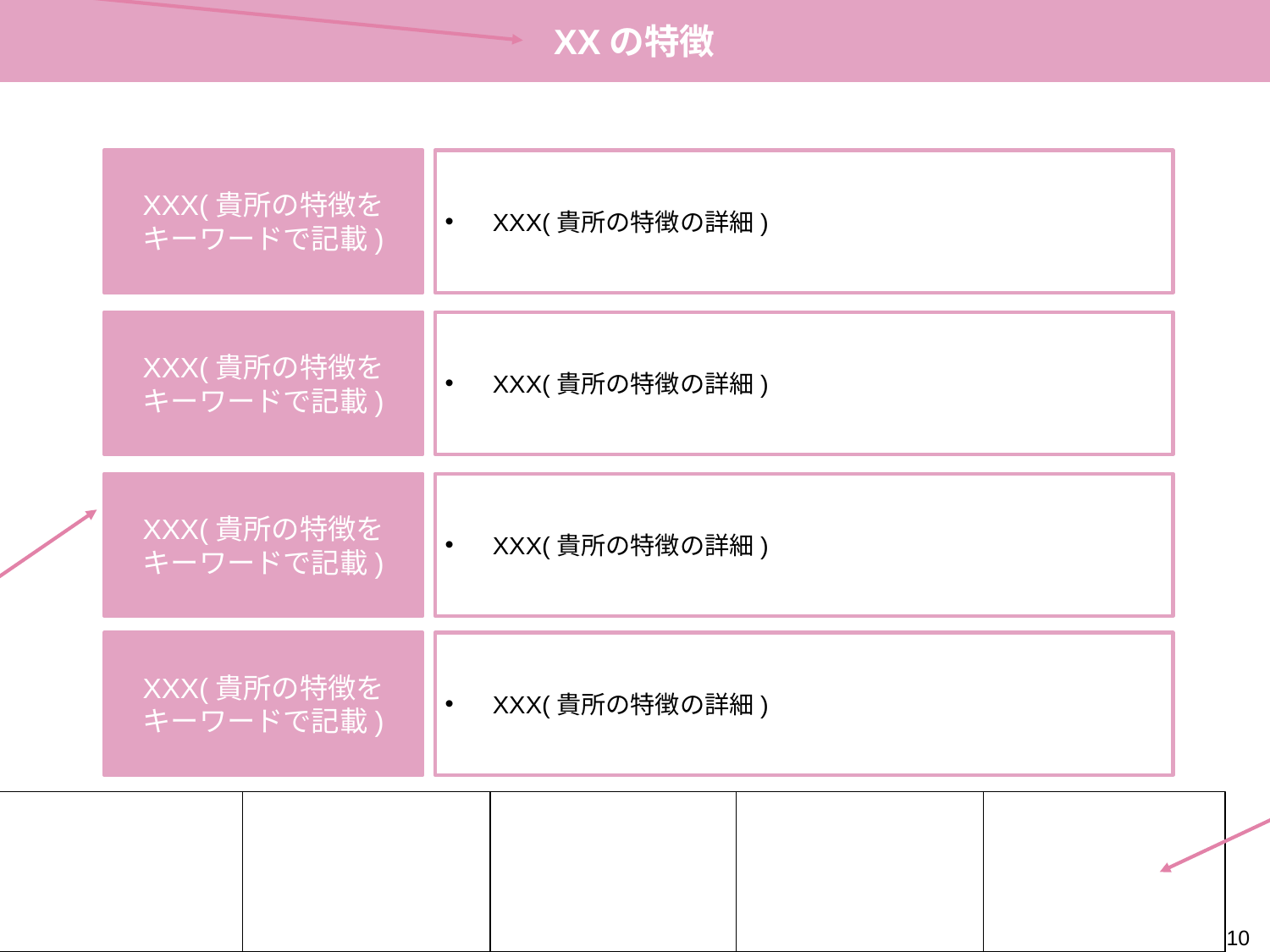

推奨
頁タイトルXX部分を貴所名称に変更ください

XXXを修正したい
(1)XXX上部にカーソルを合わせて、左クリックします
(2)修正可能となるので、”backspace”ボタンを押してXXXを削除したのち、上書きしてください
XXの特徴
貴所の特徴・アピールポイントを
記載してください
XXX(貴所の特徴を
キーワードで記載)
XXX(貴所の特徴の詳細)
こちらには、貴所の特徴を記載してください。キーワードを　　に記載して、その詳細を　　に記入ください。
複数ある場合は、　　　　　を複製して、特徴ごとに記載ください。
記載例は以下の通りです
　　　リハビリニーズへの対応
　　　XXX訪看ステーション所属のPT等と連携してリハビリを実施
　　　自宅中心の看取り
　　　年間25-26名ほどの看取り実績。うち半数以上が自宅での看取り

XXXを修正したい
(1)XXX上部にカーソルを合わせて、左クリックします
(2)修正可能となるので、”backspace”ボタンを押してXXXを削除したのち、上書きしてください
パーツを複製したい
(1)複製したいパーツを右クリックして、”
コピー”ボタンを押します。
(2)次に空いている場所で右クリックして、“貼り付け”ボタンを押します

図形の大きさを調整したい
(1)図形を左クリックします。
(2)調整したい方向にある白い〇を左クリックしたままドラックして、大きさを調節する
(3)大きさの変更が完了したら、左クリックを離す

XXX(貴所の特徴を
キーワードで記載)
XXX(貴所の特徴の詳細)
XXX(貴所の特徴を
キーワードで記載)
XXX(貴所の特徴の詳細)
こちらには、貴所の魅力につながる写真を掲載ください。

写真を入れる
(1)上部リボンのある挿入ボタンを押す
(2)画像を押す
(3)貼り付けたい写真を選択して挿入ボタンを押す
(4)スライドに張り付けられた写真を配置したい場所に移動させる
(5)大きさを変更する場合は、写真四つ角のいずれかを、Shift+altキーを押しながら大きさを調節する
XXX(貴所の特徴を
キーワードで記載)
XXX(貴所の特徴の詳細)

10